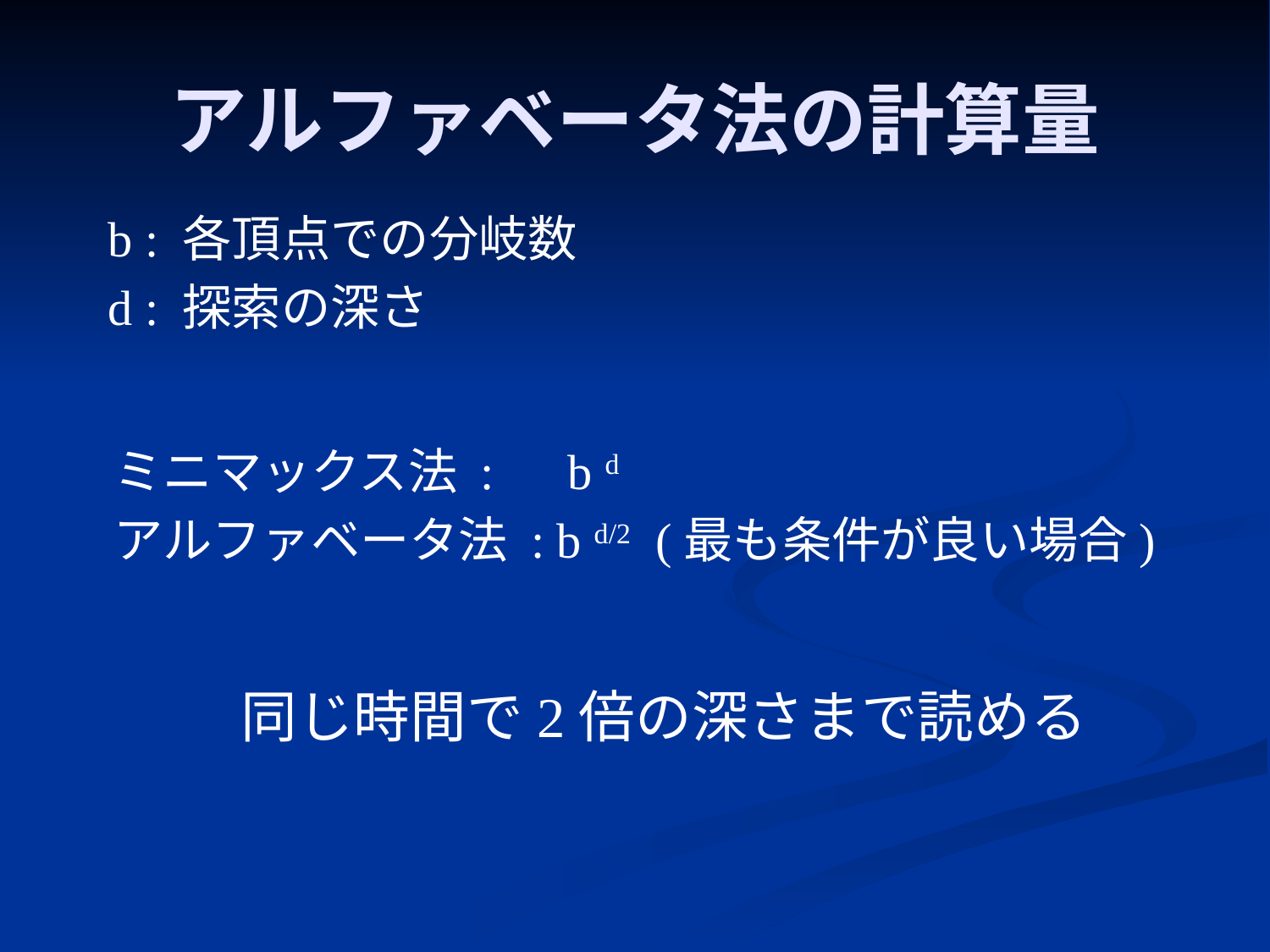

# アルファベータ法の計算量
b : 各頂点での分岐数
d : 探索の深さ
ミニマックス法 :      b d
アルファベータ法 : b d/2  (最も条件が良い場合)
同じ時間で2倍の深さまで読める